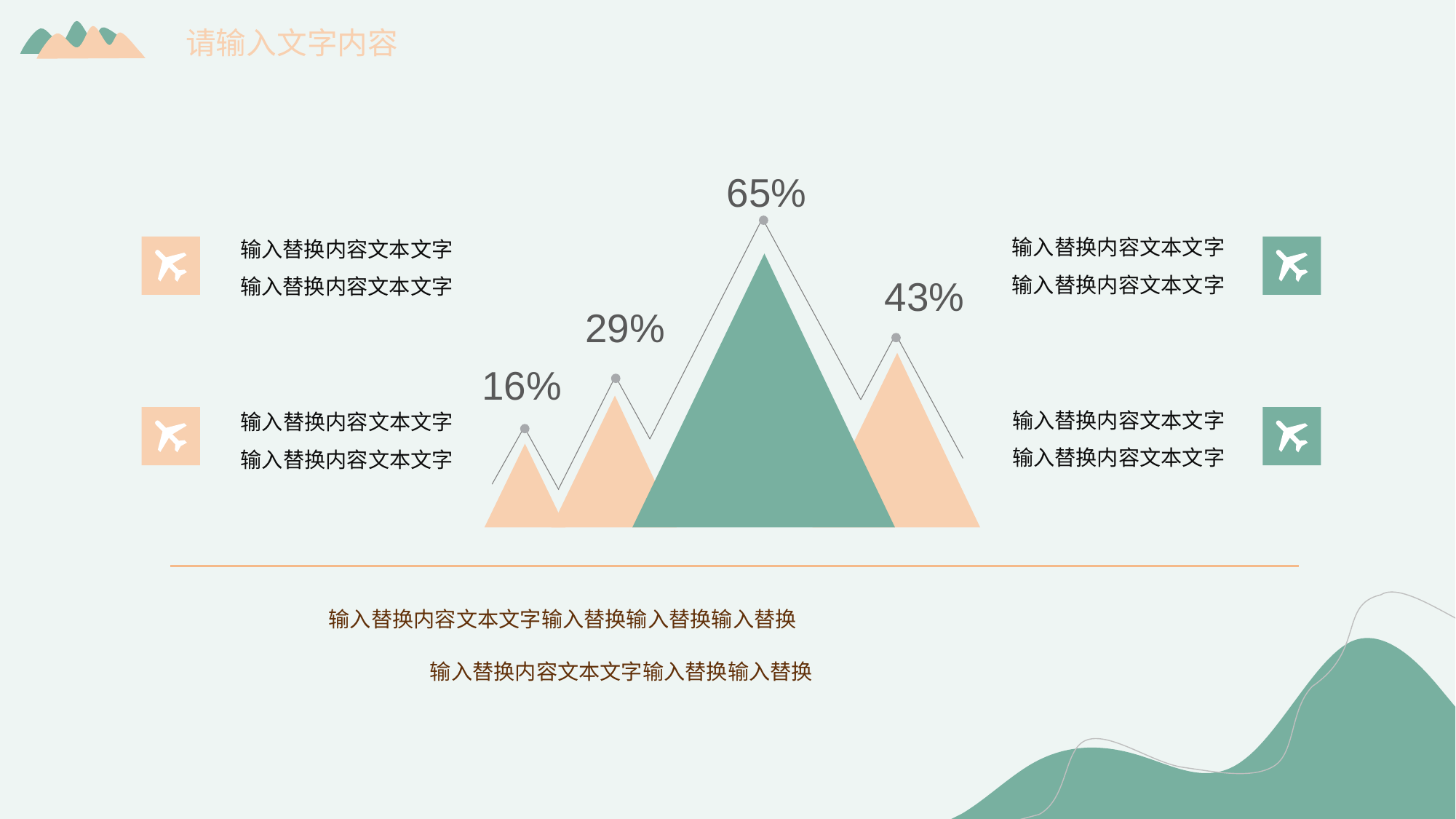

请输入文字内容

65%

43%
29%

16%

输入替换内容文本文字
输入替换内容文本文字
输入替换内容文本文字
输入替换内容文本文字
输入替换内容文本文字
输入替换内容文本文字
输入替换内容文本文字
输入替换内容文本文字
输入替换内容文本文字输入替换输入替换输入替换
输入替换内容文本文字输入替换输入替换